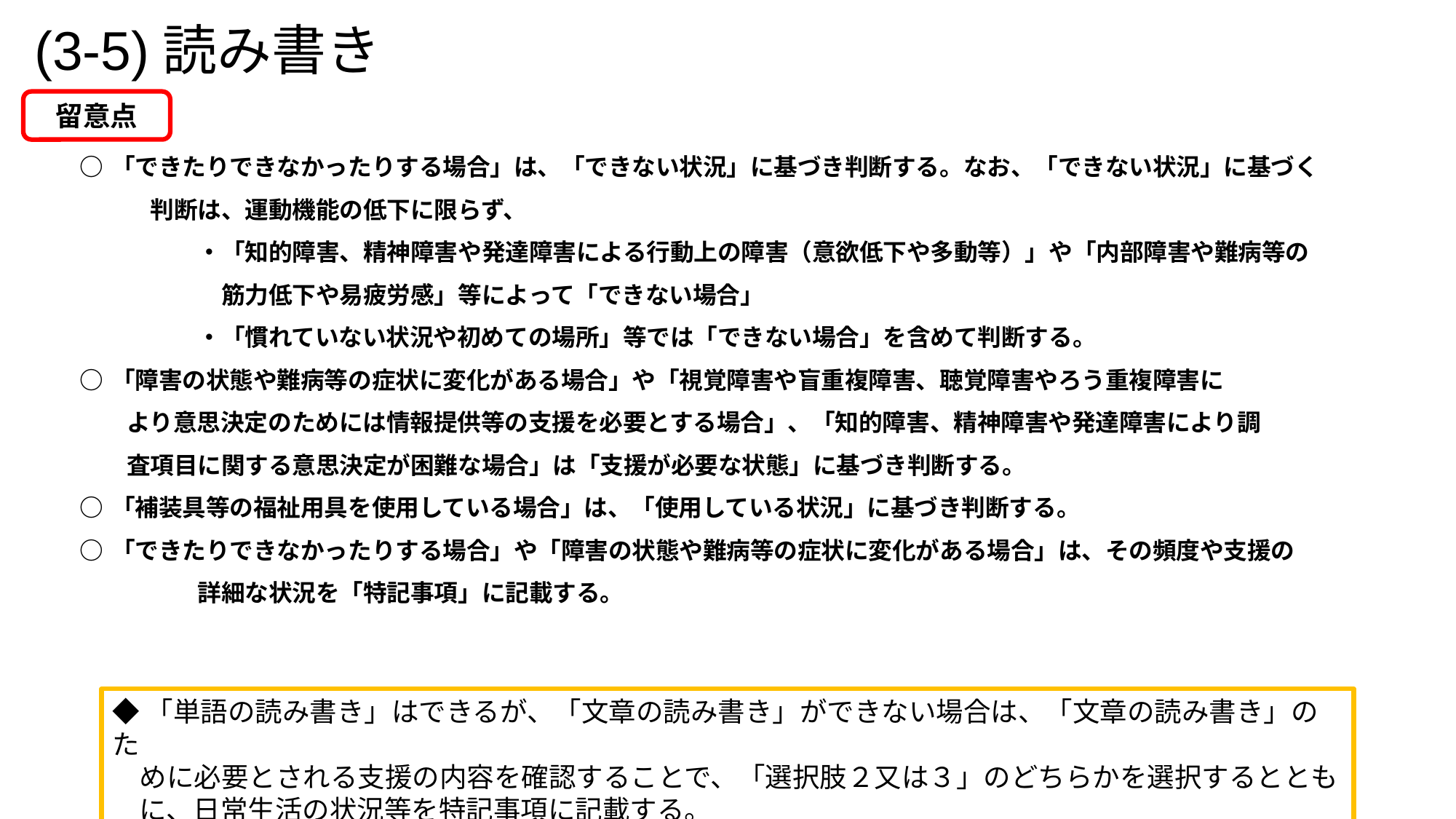

# (3-5)読み書き
留意点
○ 「できたりできなかったりする場合」は、「できない状況」に基づき判断する。なお、「できない状況」に基づく
　　　判断は、運動機能の低下に限らず、
　　　　　・「知的障害、精神障害や発達障害による行動上の障害（意欲低下や多動等）」や「内部障害や難病等の
　　　　　　筋力低下や易疲労感」等によって「できない場合」
　　　　　・「慣れていない状況や初めての場所」等では「できない場合」を含めて判断する。
○ 「障害の状態や難病等の症状に変化がある場合」や「視覚障害や盲重複障害、聴覚障害やろう重複障害に
　　より意思決定のためには情報提供等の支援を必要とする場合」、「知的障害、精神障害や発達障害により調
　　査項目に関する意思決定が困難な場合」は「支援が必要な状態」に基づき判断する。
○ 「補装具等の福祉用具を使用している場合」は、「使用している状況」に基づき判断する。
○ 「できたりできなかったりする場合」や「障害の状態や難病等の症状に変化がある場合」は、その頻度や支援の
　　　　　詳細な状況を「特記事項」に記載する。

◆「単語の読み書き」はできるが、「文章の読み書き」ができない場合は、「文章の読み書き」のた
　めに必要とされる支援の内容を確認することで、「選択肢２又は３」のどちらかを選択するととも
　に、日常生活の状況等を特記事項に記載する。